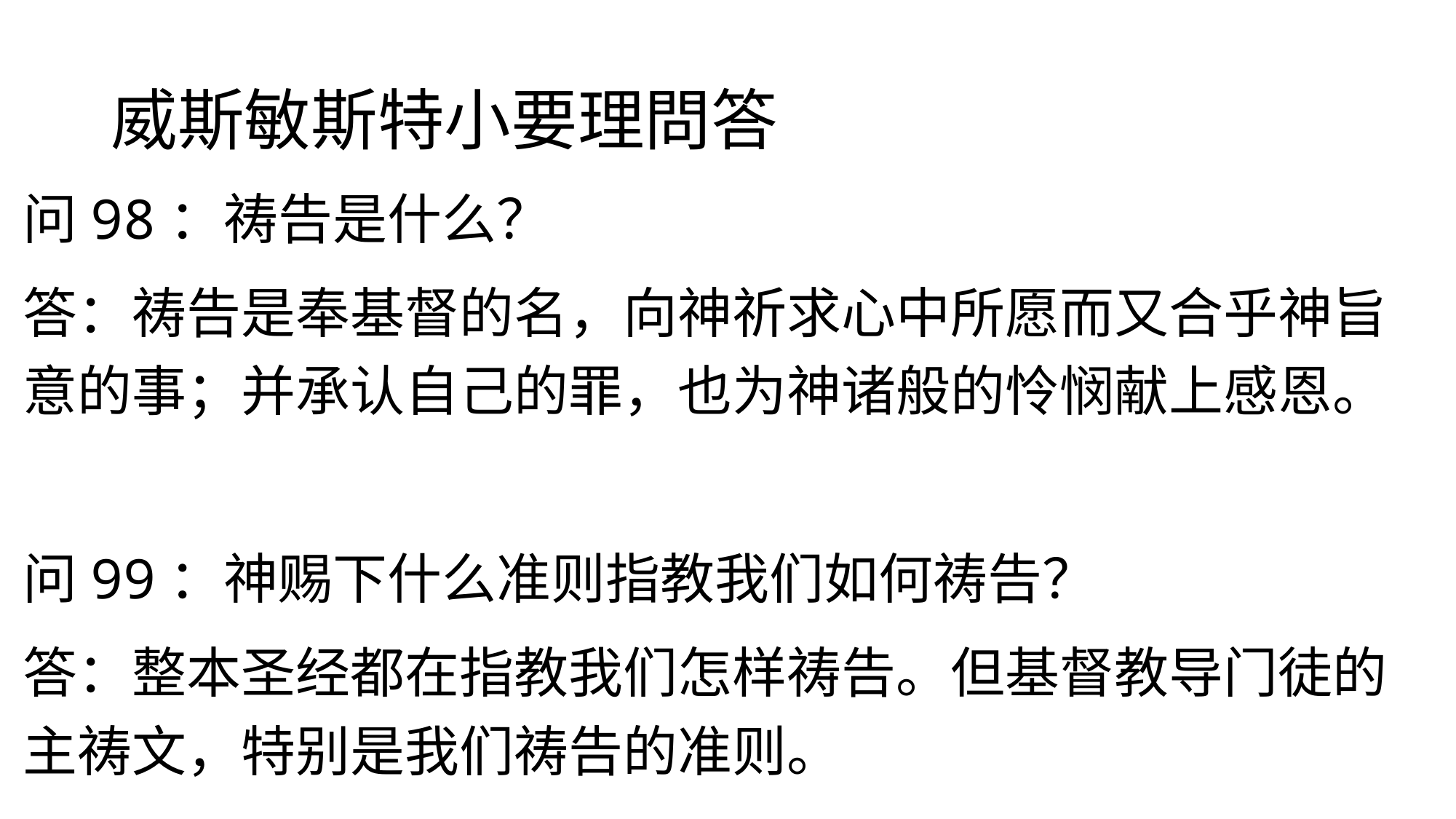

# 威斯敏斯特小要理問答
问98：祷告是什么？
答：祷告是奉基督的名，向神祈求心中所愿而又合乎神旨意的事；并承认自己的罪，也为神诸般的怜悯献上感恩。

问99：神赐下什么准则指教我们如何祷告？
答：整本圣经都在指教我们怎样祷告。但基督教导门徒的主祷文，特别是我们祷告的准则。